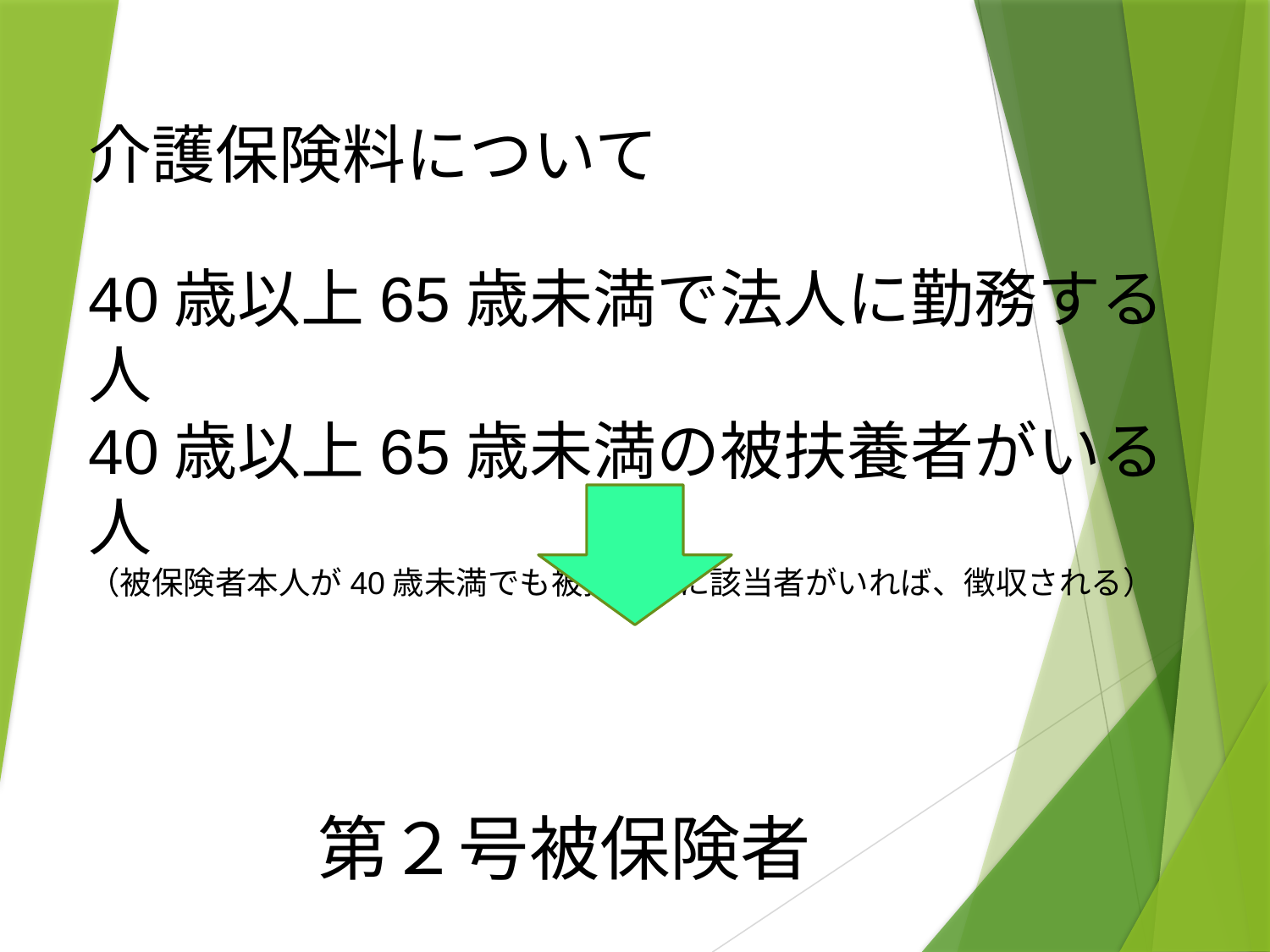

介護保険料について

40歳以上65歳未満で法人に勤務する人
40歳以上65歳未満の被扶養者がいる人
（被保険者本人が40歳未満でも被扶養者に該当者がいれば、徴収される）

                 第２号被保険者